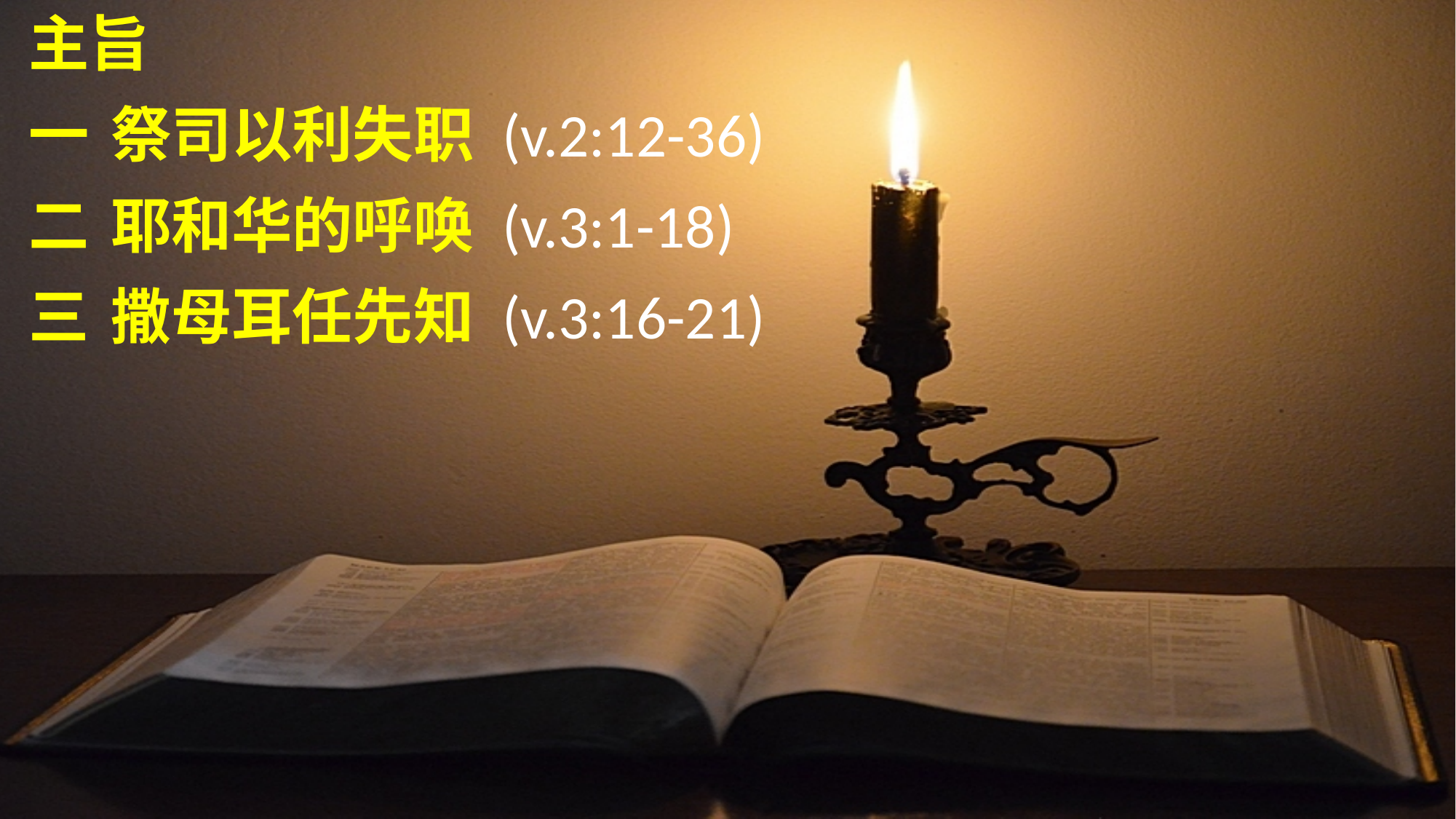

主旨
一	祭司以利失职 (v.2:12-36)
二	耶和华的呼唤 (v.3:1-18)
三	撒母耳任先知 (v.3:16-21)